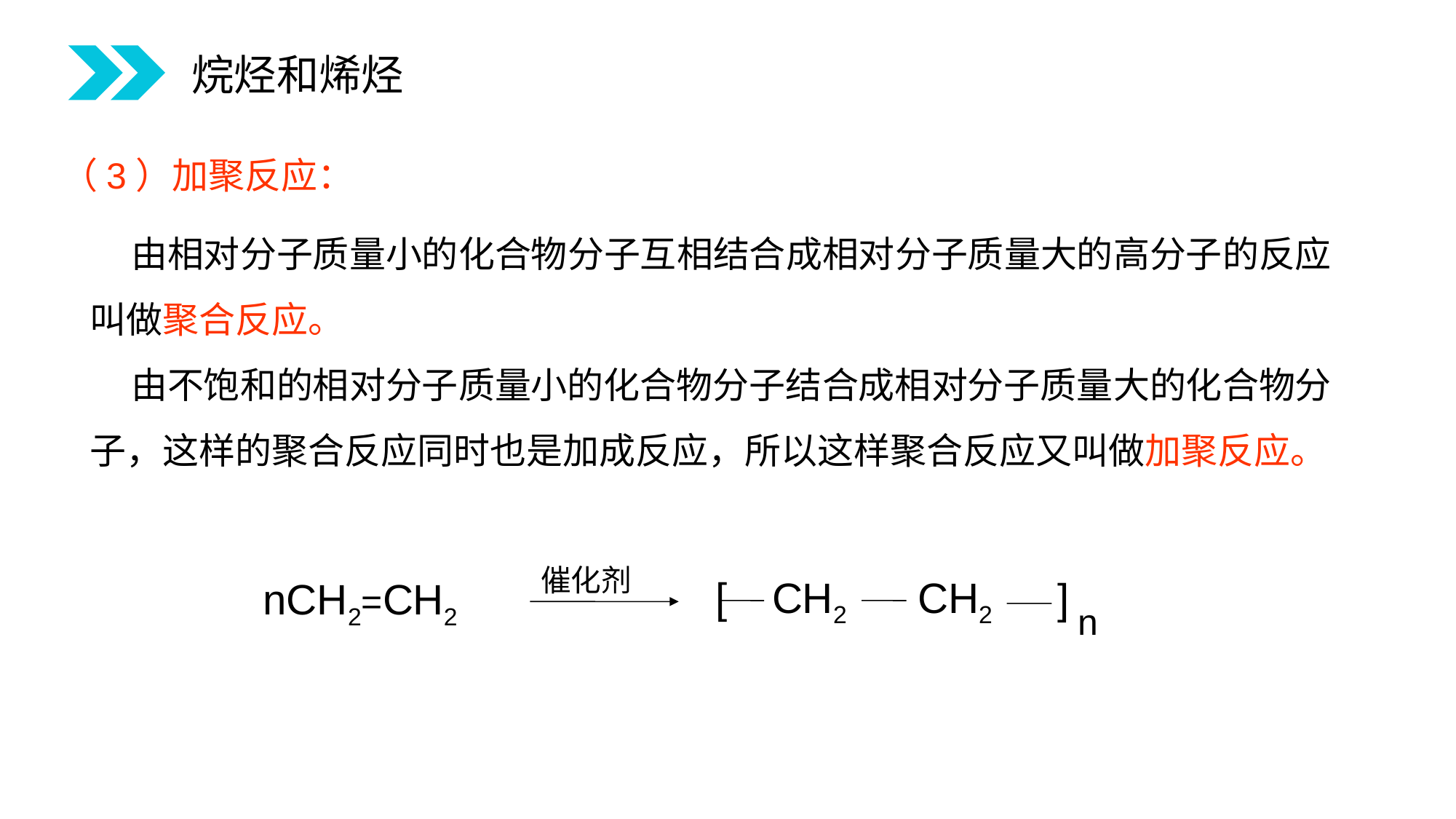

烷烃和烯烃
（3）加聚反应：
    由相对分子质量小的化合物分子互相结合成相对分子质量大的高分子的反应叫做聚合反应。
    由不饱和的相对分子质量小的化合物分子结合成相对分子质量大的化合物分子，这样的聚合反应同时也是加成反应，所以这样聚合反应又叫做加聚反应。
催化剂
[
CH2      CH2
]
nCH2=CH2
n